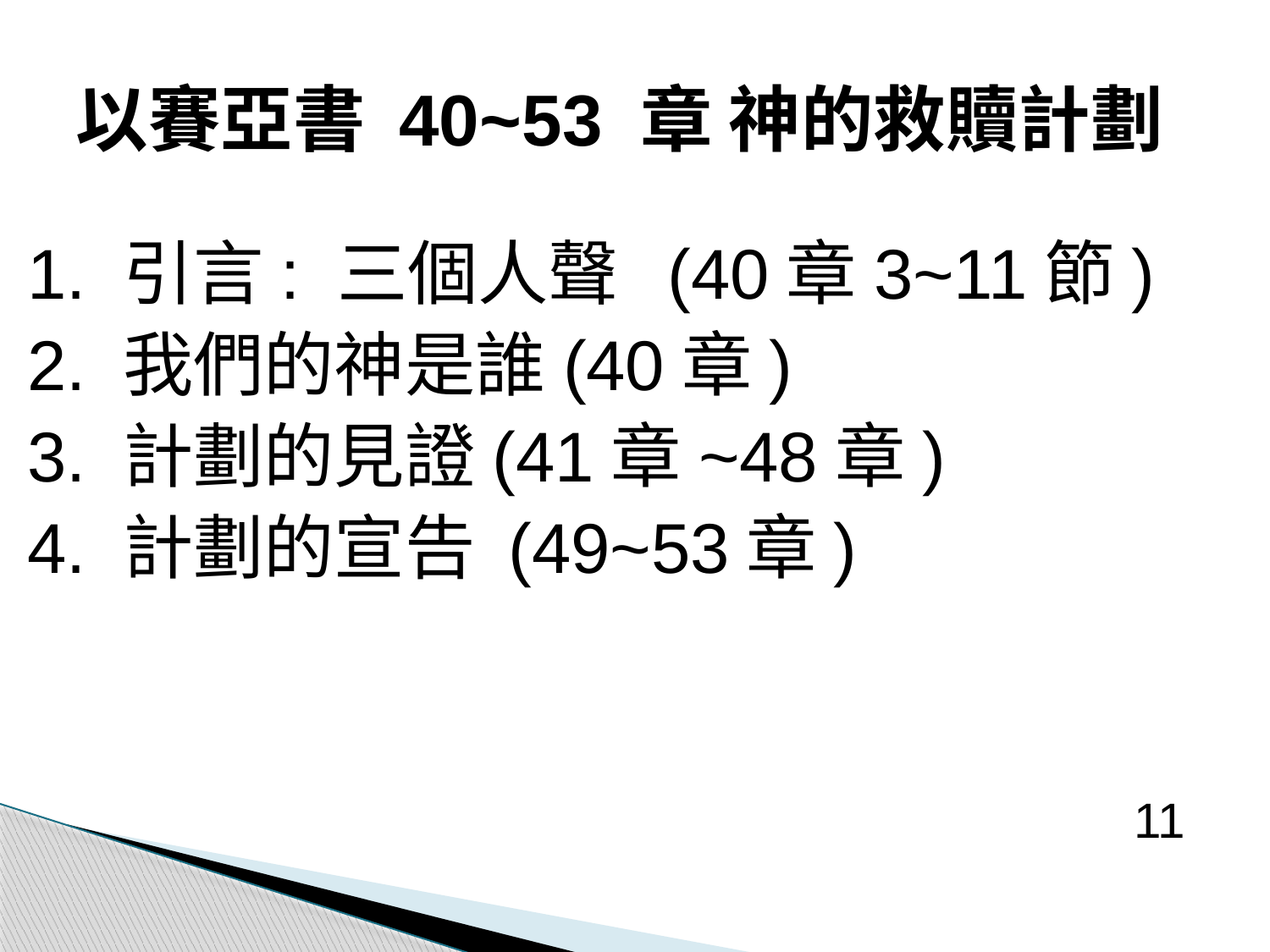

# 以賽亞書 40~53 章 神的救贖計劃
1. 引言: 三個人聲  (40章3~11節)
2. 我們的神是誰(40章)
3. 計劃的見證(41章~48章)
4. 計劃的宣告 (49~53章)

11